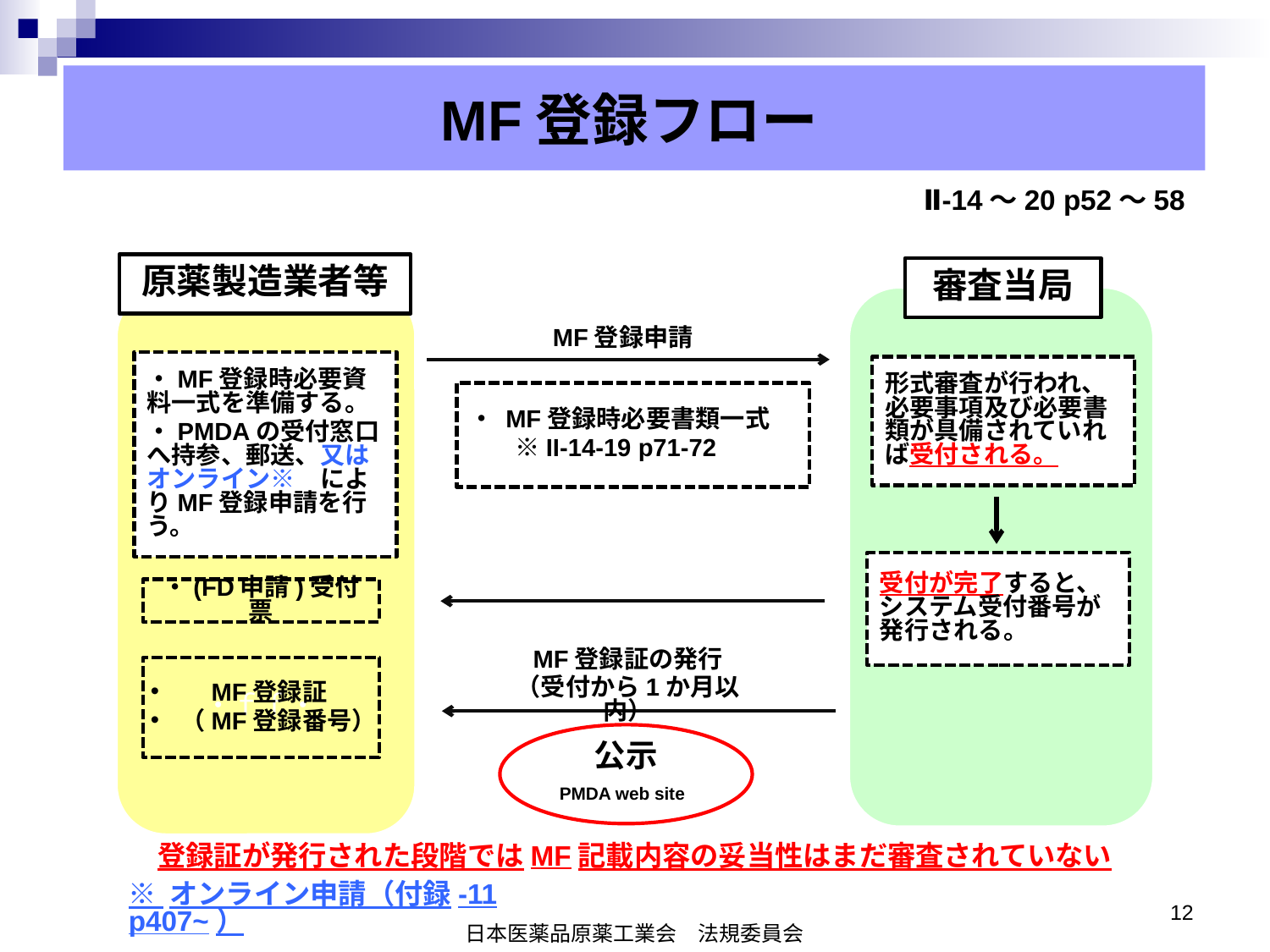

MF登録フロー
Ⅱ-14〜20 p52〜58
原薬製造業者等
審査当局

MF登録申請
・MF登録時必要資料一式を準備する。
・PMDAの受付窓口へ持参、郵送、又はオンライン※　によりMF登録申請を行う。
形式審査が行われ、必要事項及び必要書類が具備されていれば受付される。
・ MF登録時必要書類一式
　　※II-14-19 p71-72
受付が完了すると、システム受付番号が発行される。
・(FD申請)受付票
MF登録証の発行
（受付から1か月以内）
・ｆｆ・
　MF登録証
（MF登録番号）
公示
PMDA web site
登録証が発行された段階ではMF記載内容の妥当性はまだ審査されていない
12
※ オンライン申請（付録-11 p407~）
日本医薬品原薬工業会　法規委員会